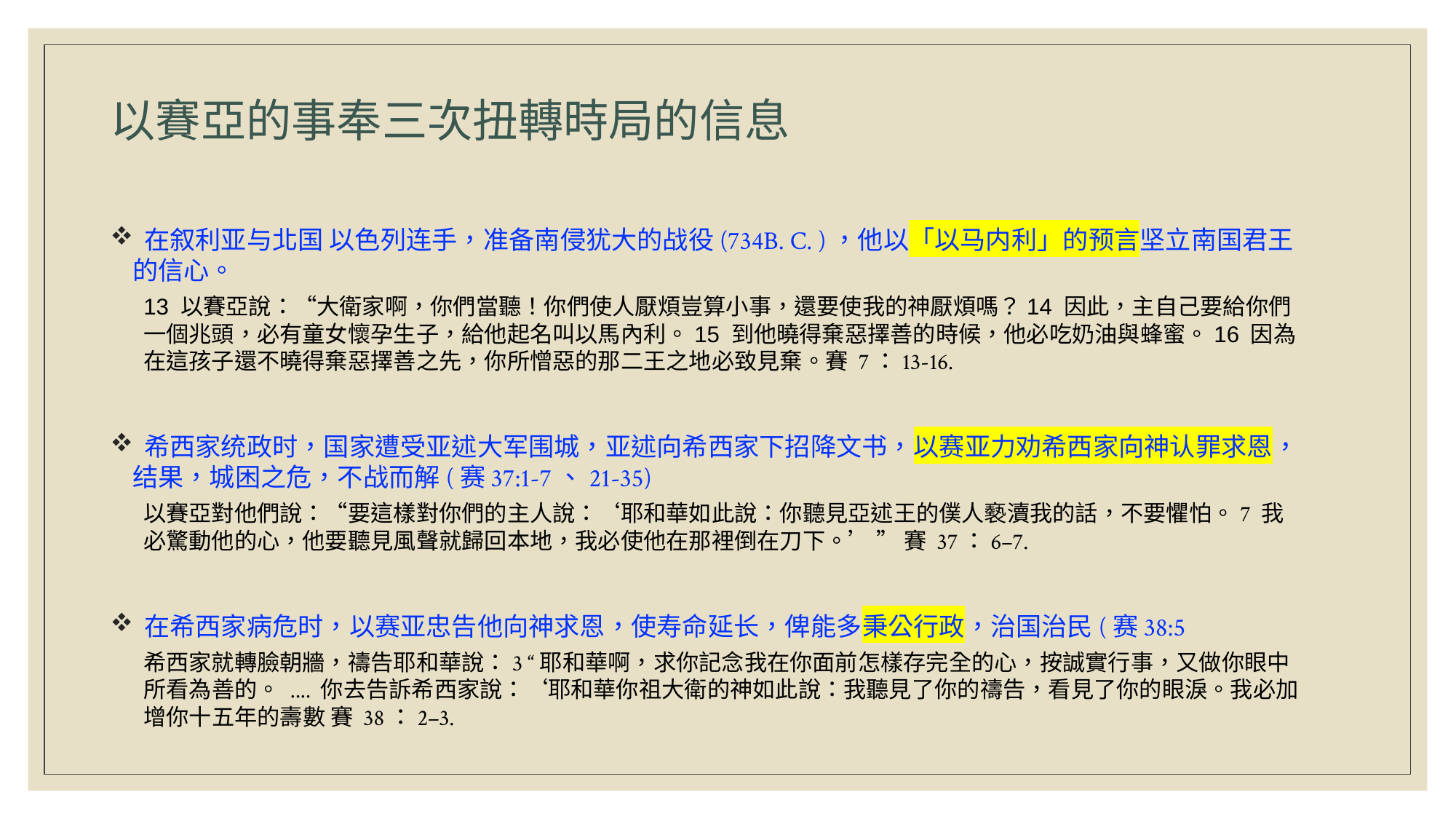

# 以賽亞的事奉三次扭轉時局的信息
 在叙利亚与北国 以色列连手，准备南侵犹大的战役(734B. C. )，他以「以马内利」的预言坚立南国君王的信心。
13 以賽亞說：“大衛家啊，你們當聽！你們使人厭煩豈算小事，還要使我的神厭煩嗎？14 因此，主自己要給你們一個兆頭，必有童女懷孕生子，給他起名叫以馬內利。15 到他曉得棄惡擇善的時候，他必吃奶油與蜂蜜。16 因為在這孩子還不曉得棄惡擇善之先，你所憎惡的那二王之地必致見棄。賽 7：13-16.

 希西家统政时，国家遭受亚述大军围城，亚述向希西家下招降文书，以赛亚力劝希西家向神认罪求恩，结果，城困之危，不战而解(赛37:1-7、21-35)
以賽亞對他們說：“要這樣對你們的主人說：‘耶和華如此說：你聽見亞述王的僕人褻瀆我的話，不要懼怕。7 我必驚動他的心，他要聽見風聲就歸回本地，我必使他在那裡倒在刀下。’ ” 賽 37：6–7.

 在希西家病危时，以赛亚忠告他向神求恩，使寿命延长，俾能多秉公行政，治国治民(赛38:5
希西家就轉臉朝牆，禱告耶和華說：3 “耶和華啊，求你記念我在你面前怎樣存完全的心，按誠實行事，又做你眼中所看為善的。 .... 你去告訴希西家說：‘耶和華你祖大衛的神如此說：我聽見了你的禱告，看見了你的眼淚。我必加增你十五年的壽數 賽 38：2–3.